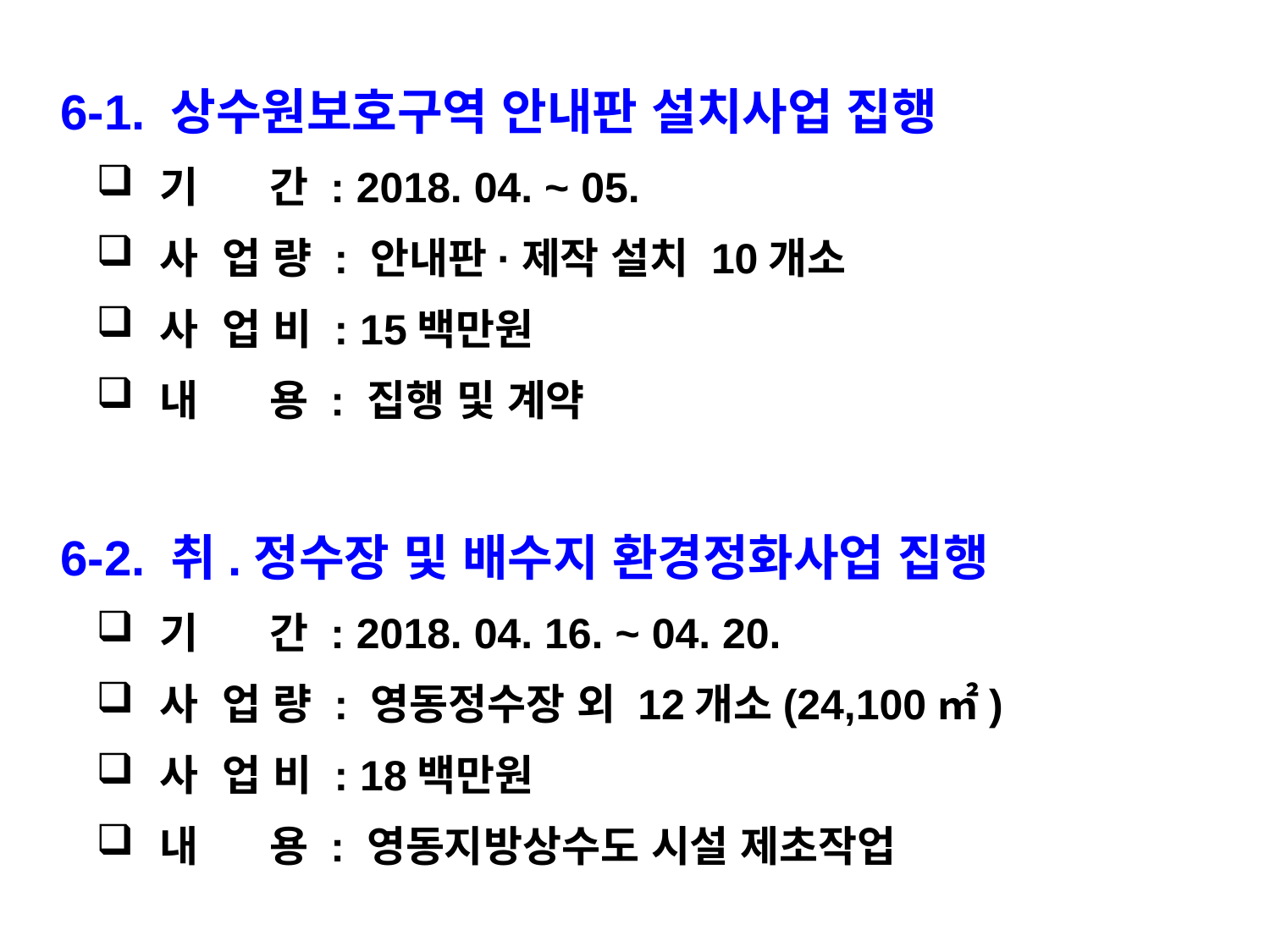

6-1. 상수원보호구역 안내판 설치사업 집행
기      간 : 2018. 04. ~ 05.
사  업 량 : 안내판·제작 설치 10개소
사  업 비 : 15백만원
내      용 : 집행 및 계약

  6-2. 취.정수장 및 배수지 환경정화사업 집행
기      간 : 2018. 04. 16. ~ 04. 20.
사  업 량 : 영동정수장 외 12개소(24,100㎡)
사  업 비 : 18백만원
내      용 : 영동지방상수도 시설 제초작업